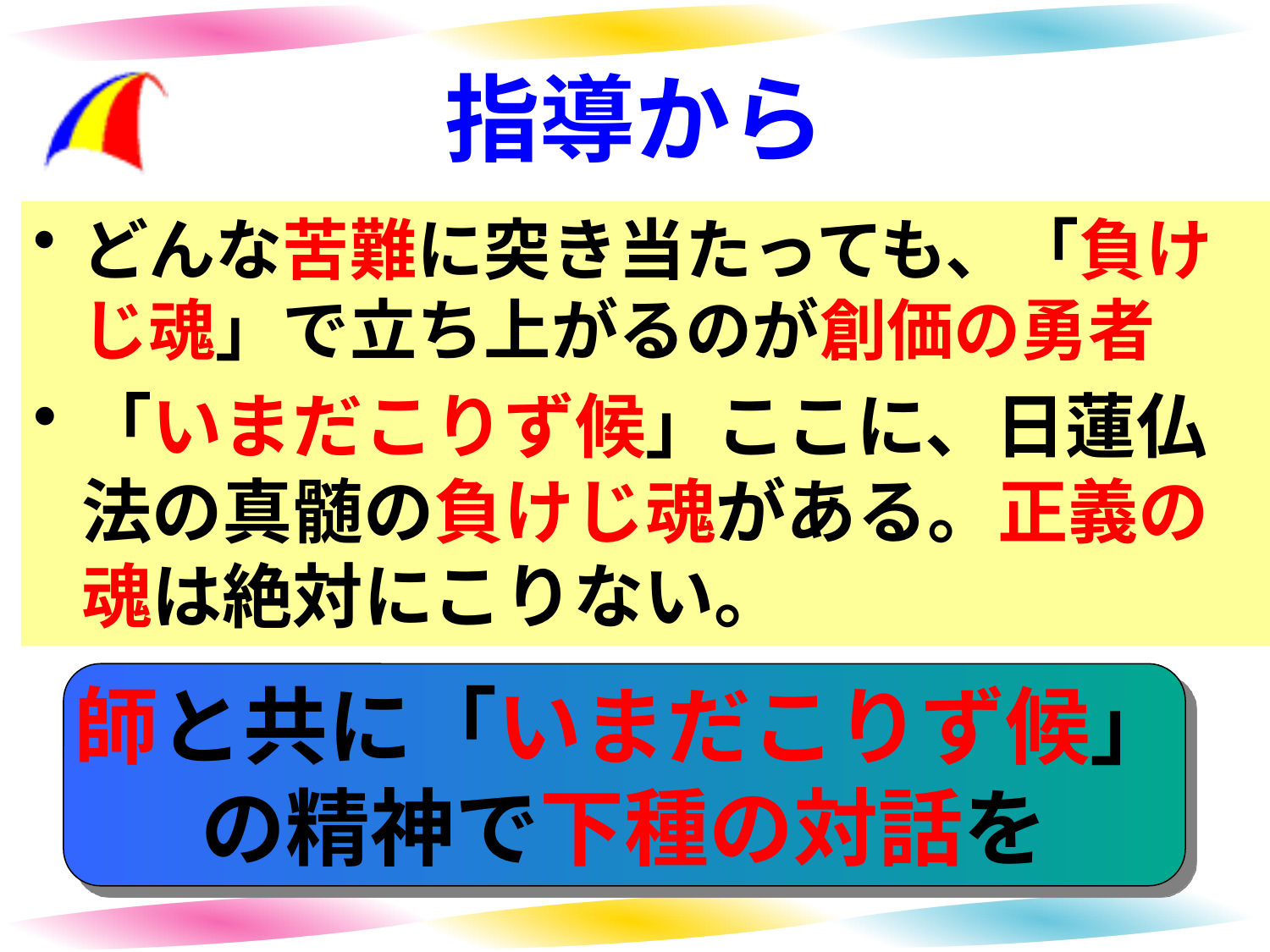

# 指導から
どんな苦難に突き当たっても、「負けじ魂」で立ち上がるのが創価の勇者
「いまだこりず候」ここに、日蓮仏法の真髄の負けじ魂がある。正義の魂は絶対にこりない。
師と共に「いまだこりず候」
の精神で下種の対話を